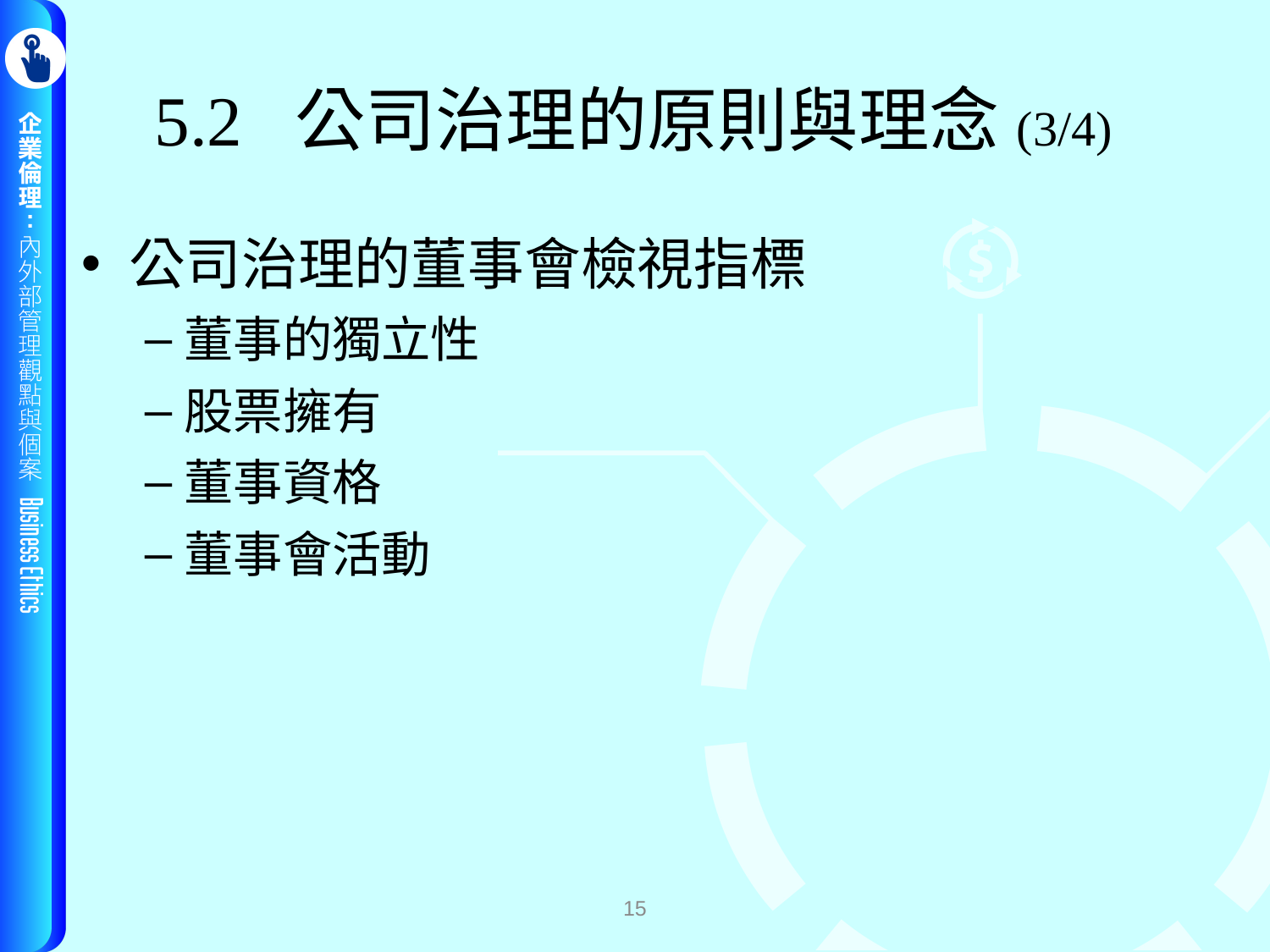

# 5.2  公司治理的原則與理念(3/4)
公司治理的董事會檢視指標
董事的獨立性
股票擁有
董事資格
董事會活動
15